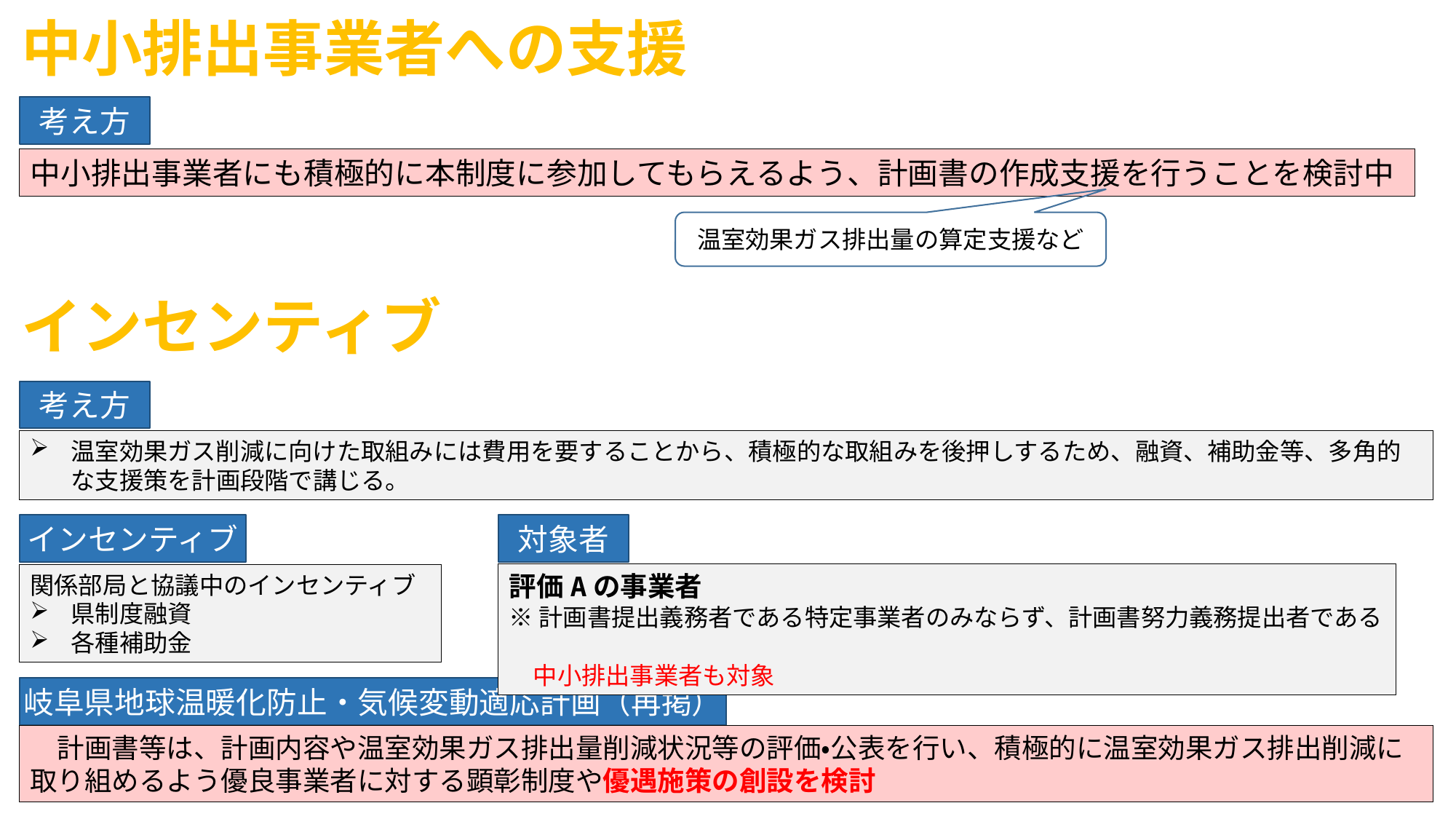

中小排出事業者への支援
考え方
中小排出事業者にも積極的に本制度に参加してもらえるよう、計画書の作成支援を行うことを検討中
温室効果ガス排出量の算定支援など
インセンティブ
考え方
温室効果ガス削減に向けた取組みには費用を要することから、積極的な取組みを後押しするため、融資、補助金等、多角的な支援策を計画段階で講じる。
インセンティブ
対象者
評価Aの事業者
※計画書提出義務者である特定事業者のみならず、計画書努力義務提出者である
　中小排出事業者も対象
関係部局と協議中のインセンティブ
県制度融資
各種補助金
岐阜県地球温暖化防止・気候変動適応計画（再掲）
　計画書等は、計画内容や温室効果ガス排出量削減状況等の評価・公表を行い、積極的に温室効果ガス排出削減に取り組めるよう優良事業者に対する顕彰制度や優遇施策の創設を検討
29